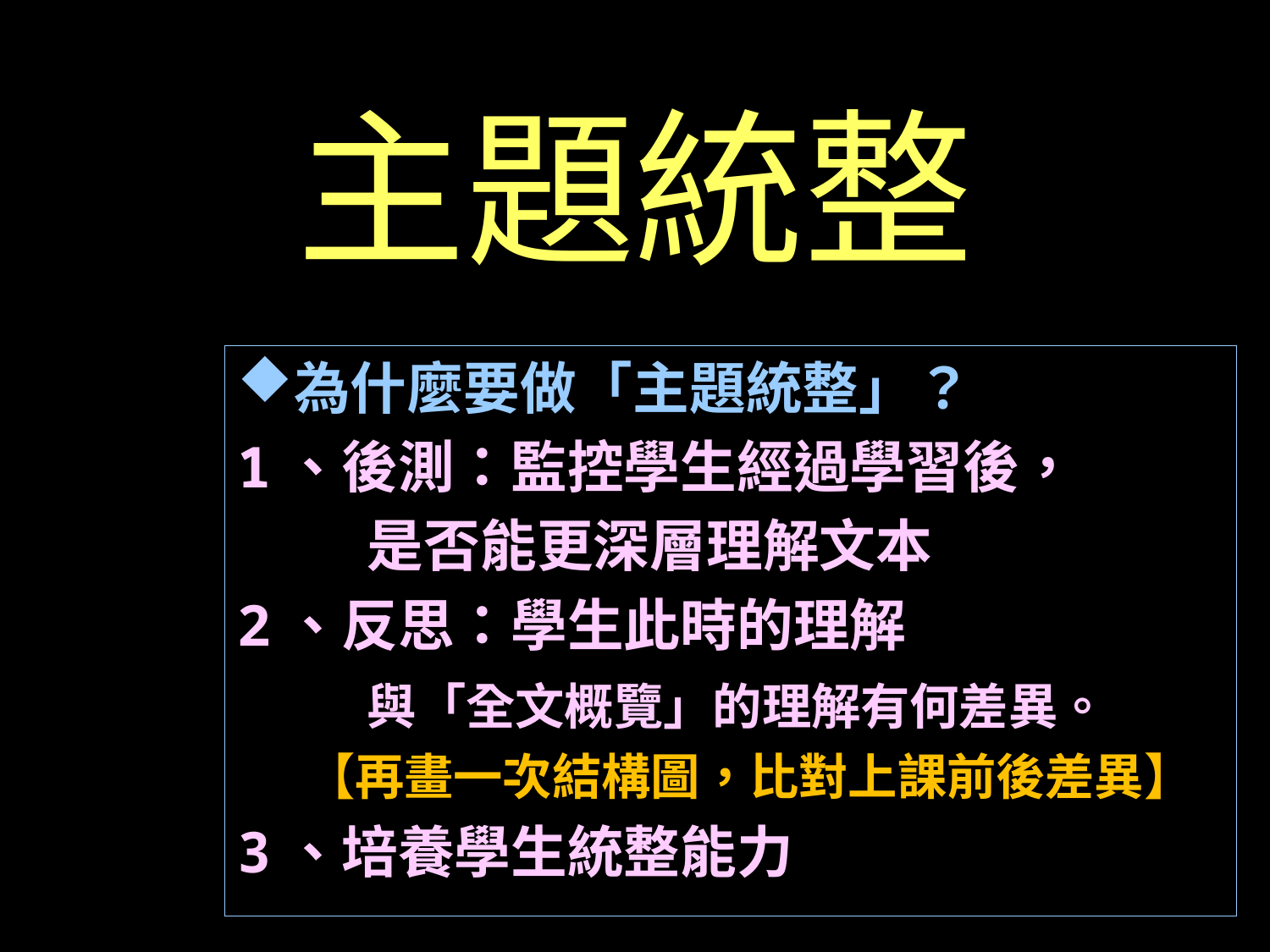

主題統整
為什麼要做「主題統整」？
1、後測：監控學生經過學習後，
         是否能更深層理解文本
2、反思：學生此時的理解
         與「全文概覽」的理解有何差異。
     【再畫一次結構圖，比對上課前後差異】
3、培養學生統整能力